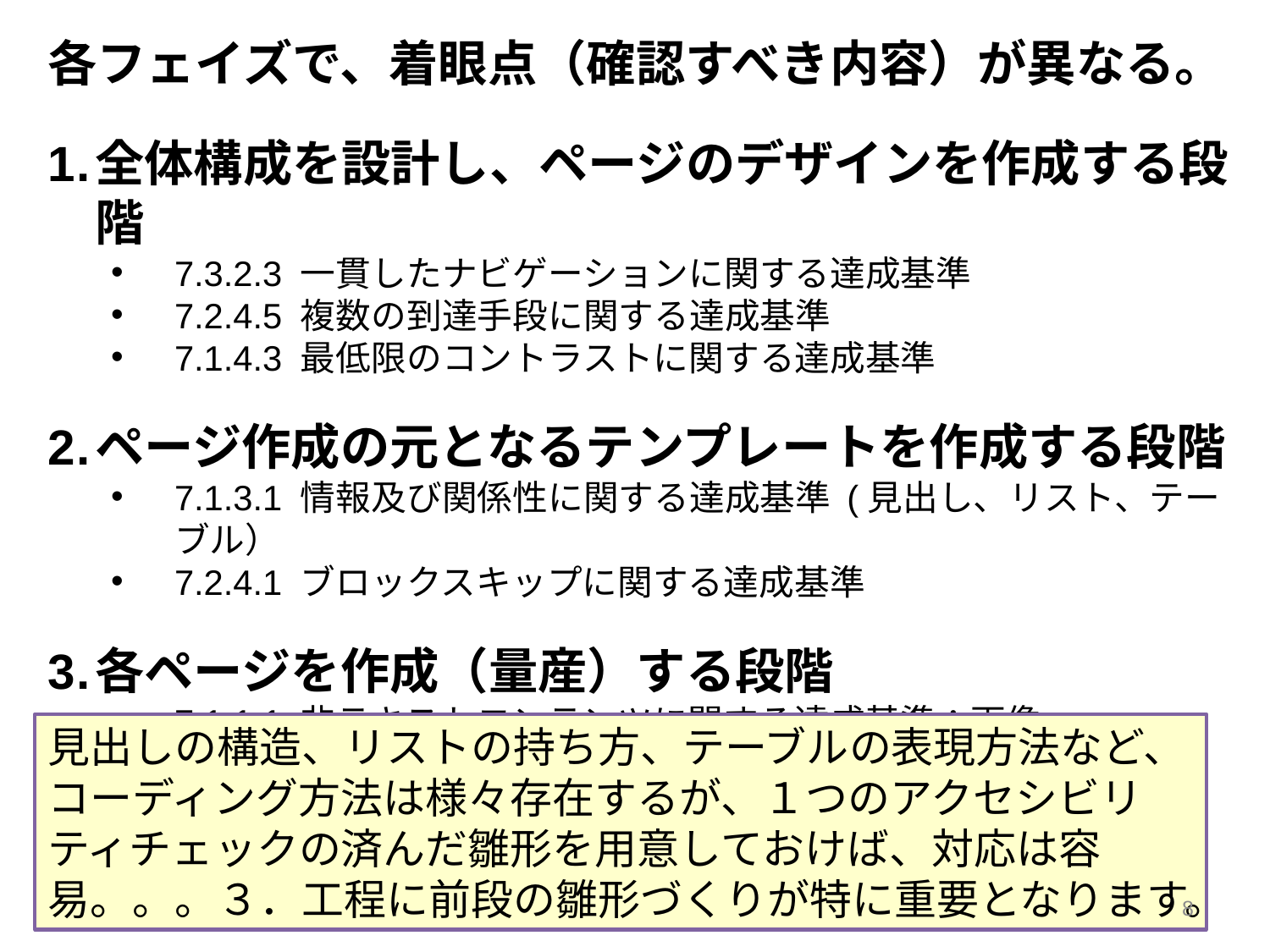

各フェイズで、着眼点（確認すべき内容）が異なる。
全体構成を設計し、ページのデザインを作成する段階
7.3.2.3 一貫したナビゲーションに関する達成基準
7.2.4.5 複数の到達手段に関する達成基準
7.1.4.3 最低限のコントラストに関する達成基準

ページ作成の元となるテンプレートを作成する段階
7.1.3.1 情報及び関係性に関する達成基準 (見出し、リスト、テーブル）
7.2.4.1 ブロックスキップに関する達成基準

各ページを作成（量産）する段階
7.1.1.1 非テキストコンテンツに関する達成基準：画像
7.2.4.2 ページタイトルに関する達成基準
見出しの構造、リストの持ち方、テーブルの表現方法など、コーディング方法は様々存在するが、１つのアクセシビリティチェックの済んだ雛形を用意しておけば、対応は容易。。。３．工程に前段の雛形づくりが特に重要となります。
8